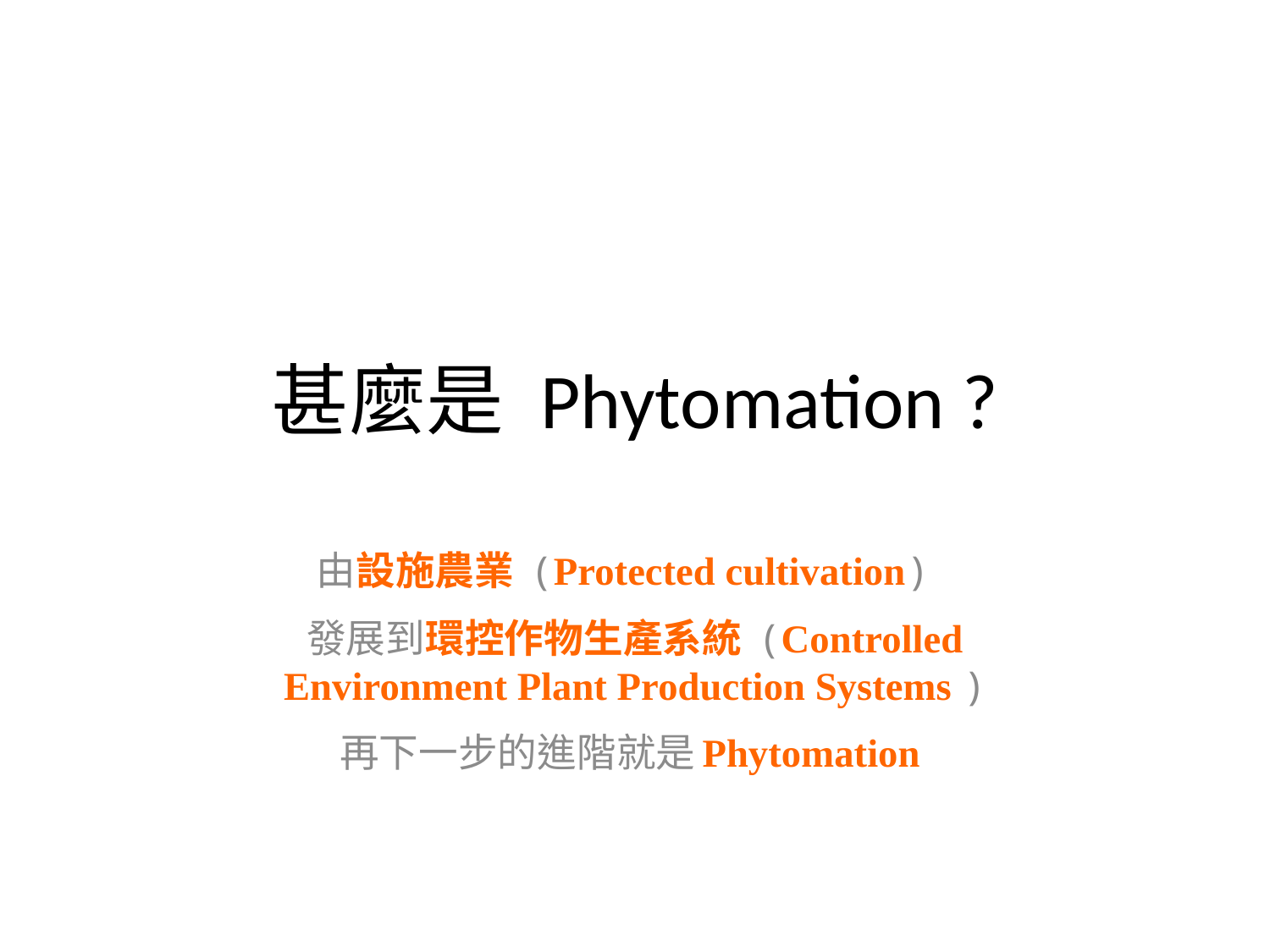

# 甚麼是 Phytomation ?
由設施農業 (Protected cultivation)
發展到環控作物生產系統 (Controlled Environment Plant Production Systems )
再下一步的進階就是Phytomation